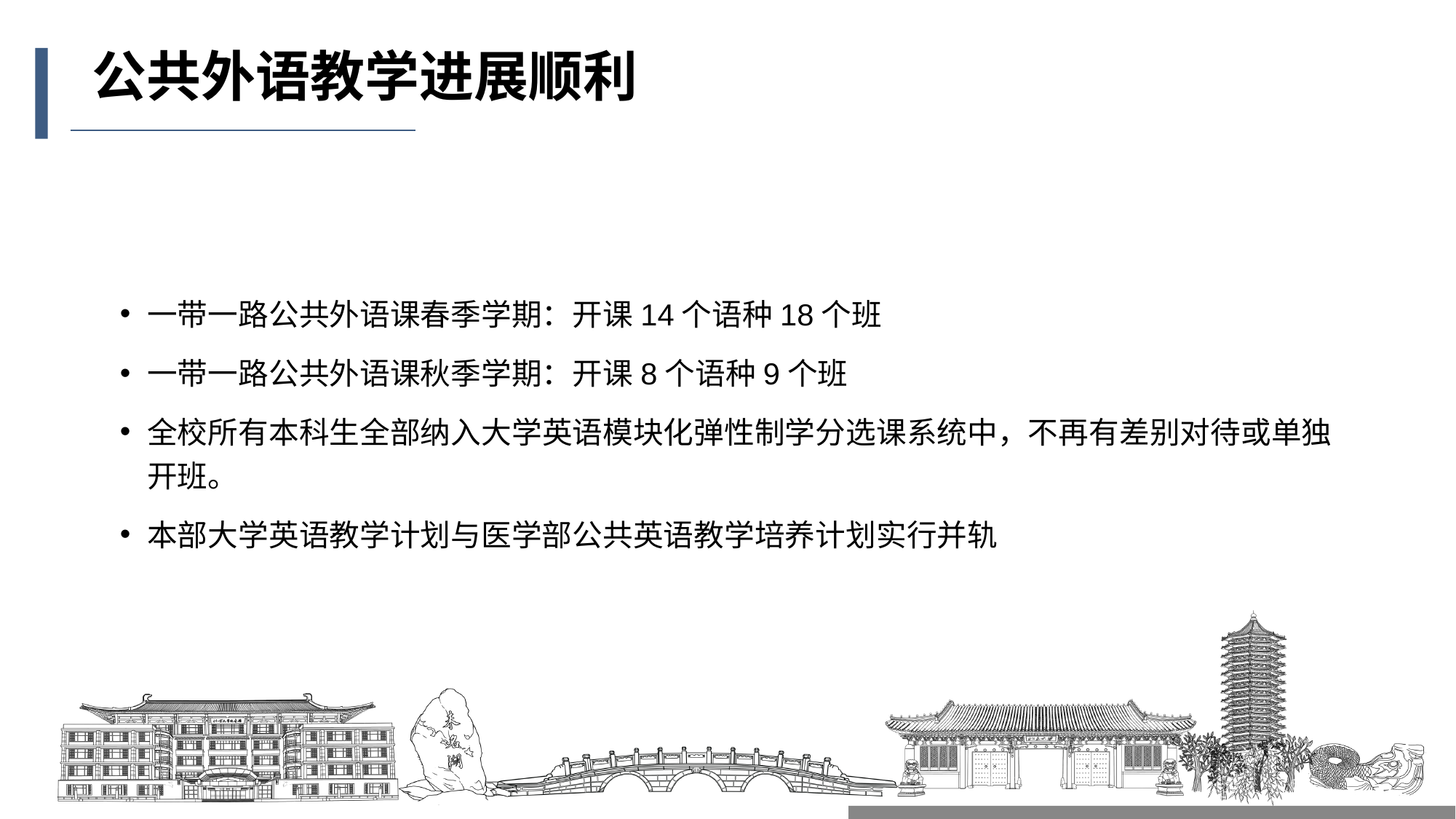

# 公共外语教学进展顺利
一带一路公共外语课春季学期：开课14个语种18个班
一带一路公共外语课秋季学期：开课8个语种9个班
全校所有本科生全部纳入大学英语模块化弹性制学分选课系统中，不再有差别对待或单独开班。
本部大学英语教学计划与医学部公共英语教学培养计划实行并轨